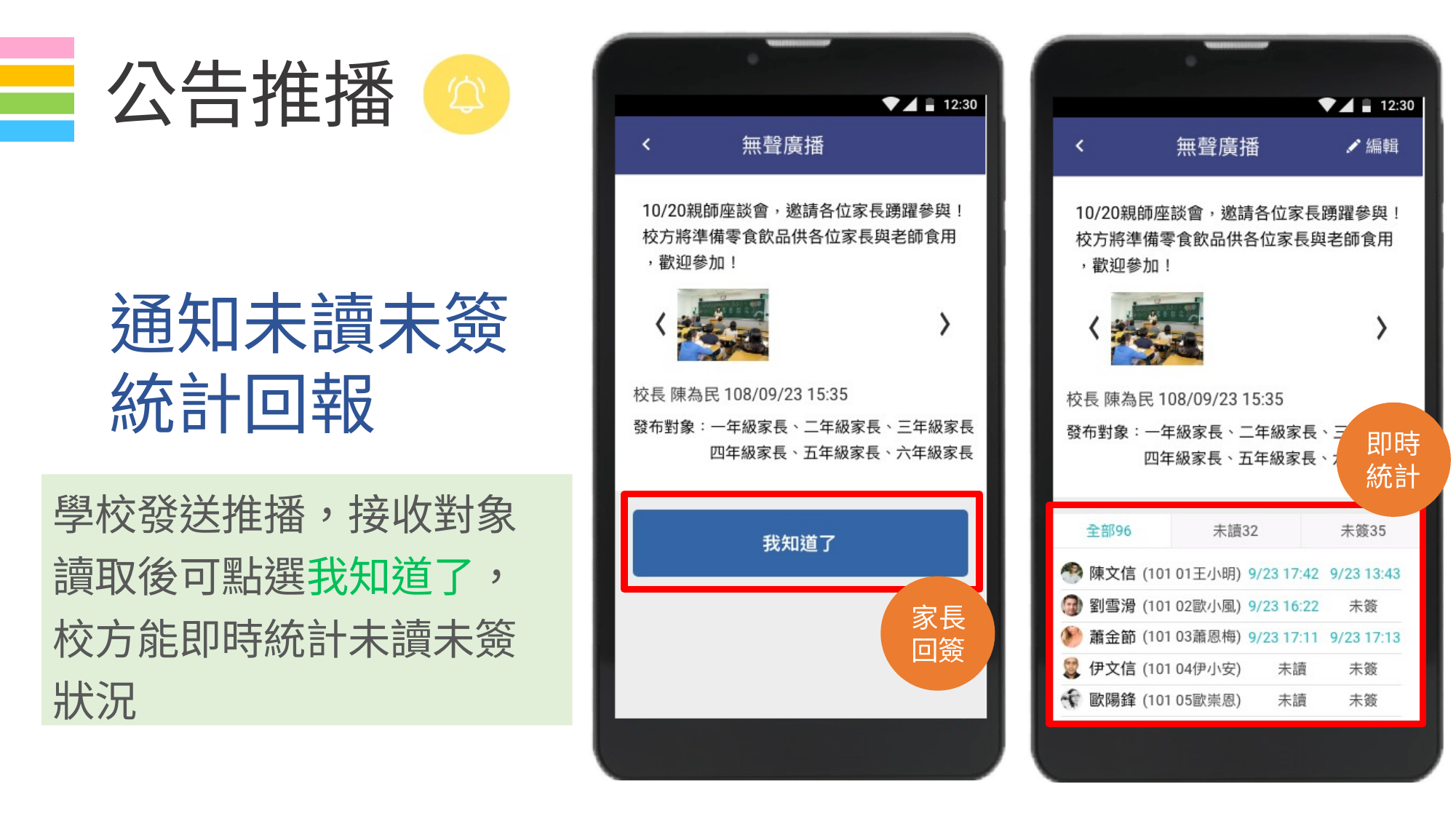

# 公告推播

通知未讀未簽 統計回報
即時 統計
學校發送推播，接收對象 讀取後可點選我知道了，
校方能即時統計未讀未簽 狀況

家長
回簽